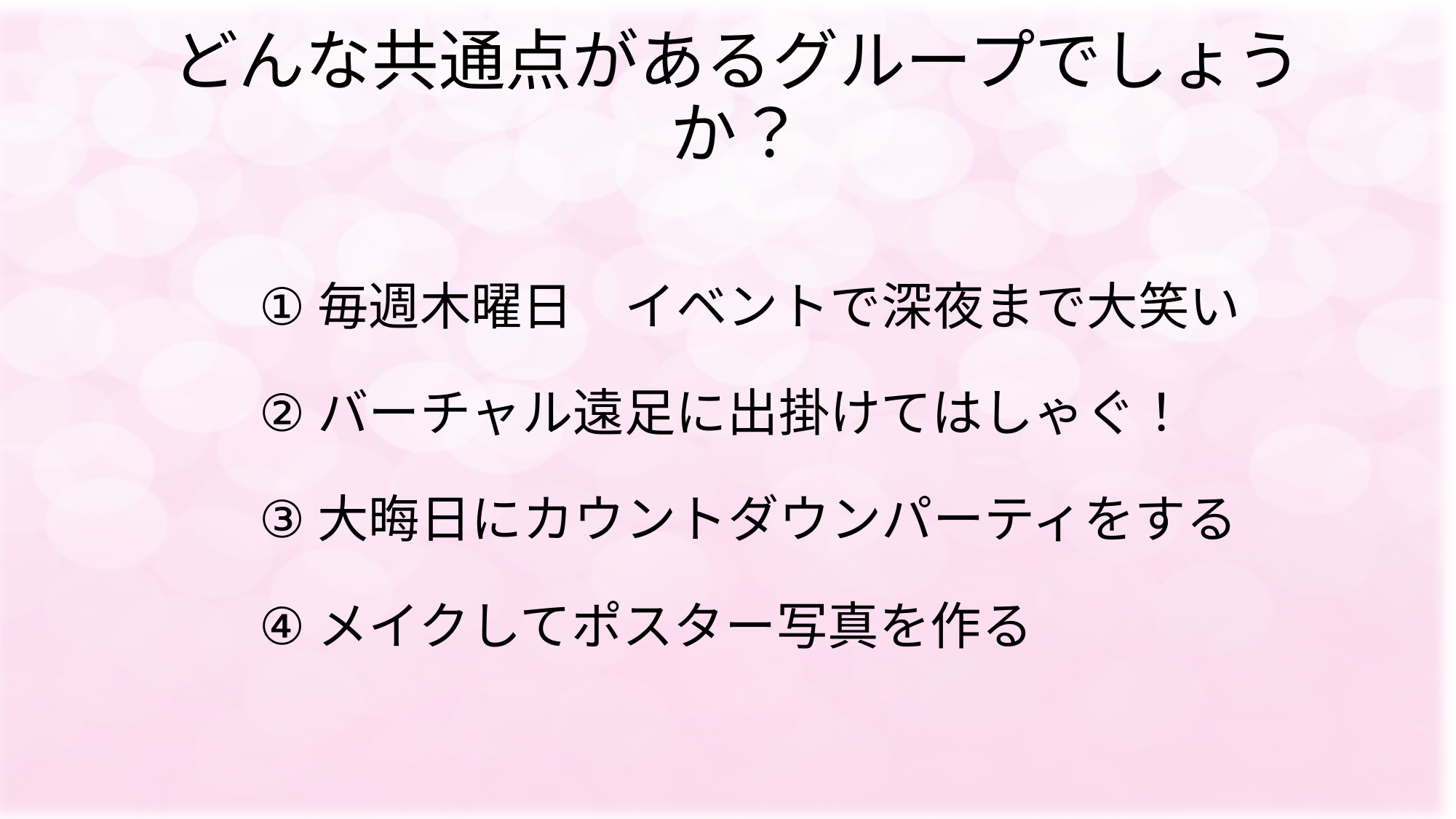

# どんな共通点があるグループでしょうか？
毎週木曜日　イベントで深夜まで大笑い
バーチャル遠足に出掛けてはしゃぐ！
大晦日にカウントダウンパーティをする
メイクしてポスター写真を作る